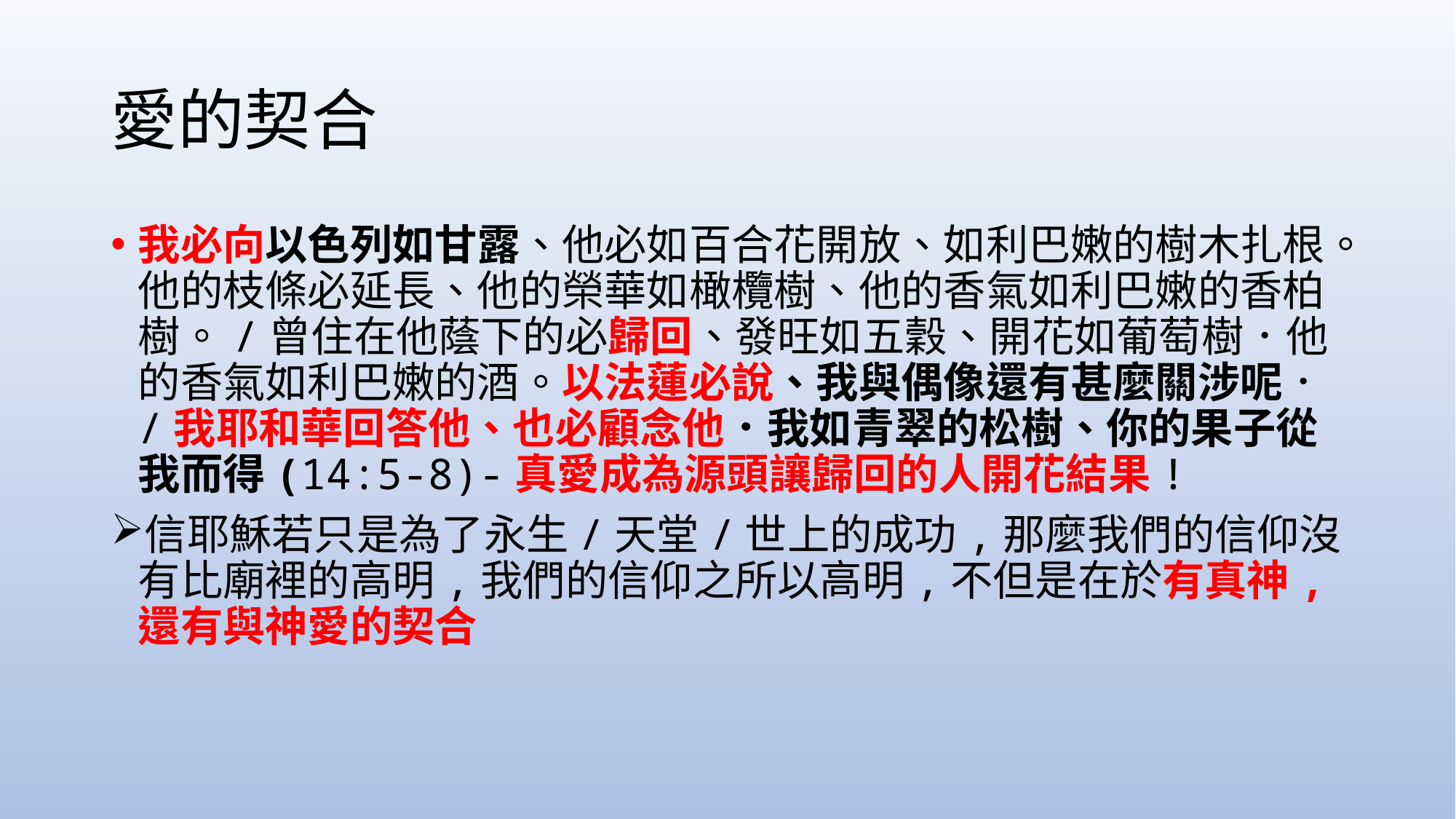

# 愛的契合
我必向以色列如甘露、他必如百合花開放、如利巴嫩的樹木扎根。他的枝條必延長、他的榮華如橄欖樹、他的香氣如利巴嫩的香柏樹。/曾住在他蔭下的必歸回、發旺如五穀、開花如葡萄樹．他的香氣如利巴嫩的酒。以法蓮必說、我與偶像還有甚麼關涉呢．/我耶和華回答他、也必顧念他．我如青翠的松樹、你的果子從我而得(14:5-8)-真愛成為源頭讓歸回的人開花結果!
信耶穌若只是為了永生/天堂/世上的成功,那麼我們的信仰沒有比廟裡的高明,我們的信仰之所以高明,不但是在於有真神,還有與神愛的契合